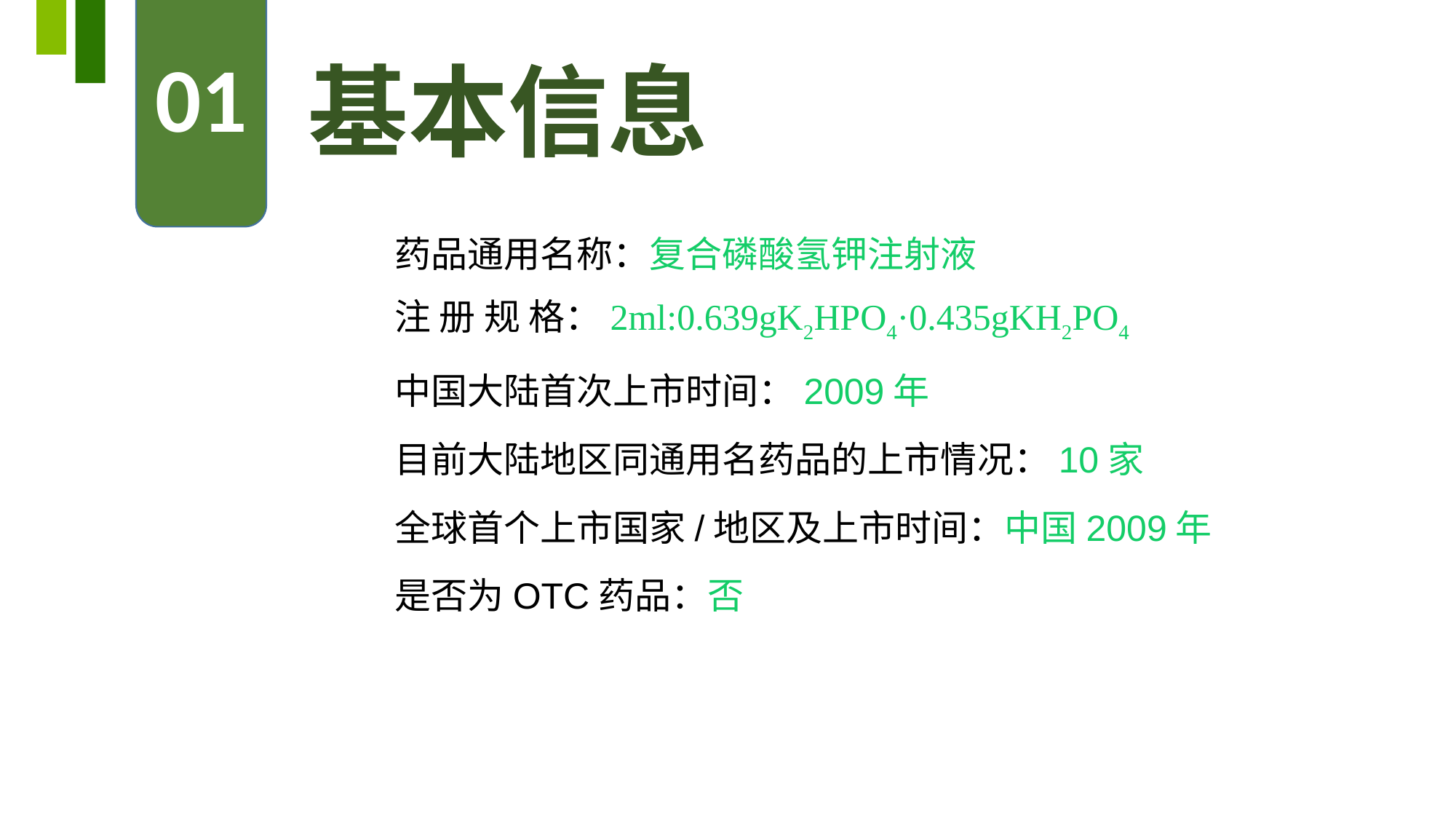

01
基本信息
药品通用名称：复合磷酸氢钾注射液
注 册 规 格：2ml:0.639gK2HPO4·0.435gKH2PO4
中国大陆首次上市时间：2009年
目前大陆地区同通用名药品的上市情况：10家
全球首个上市国家/地区及上市时间：中国2009年
是否为OTC药品：否